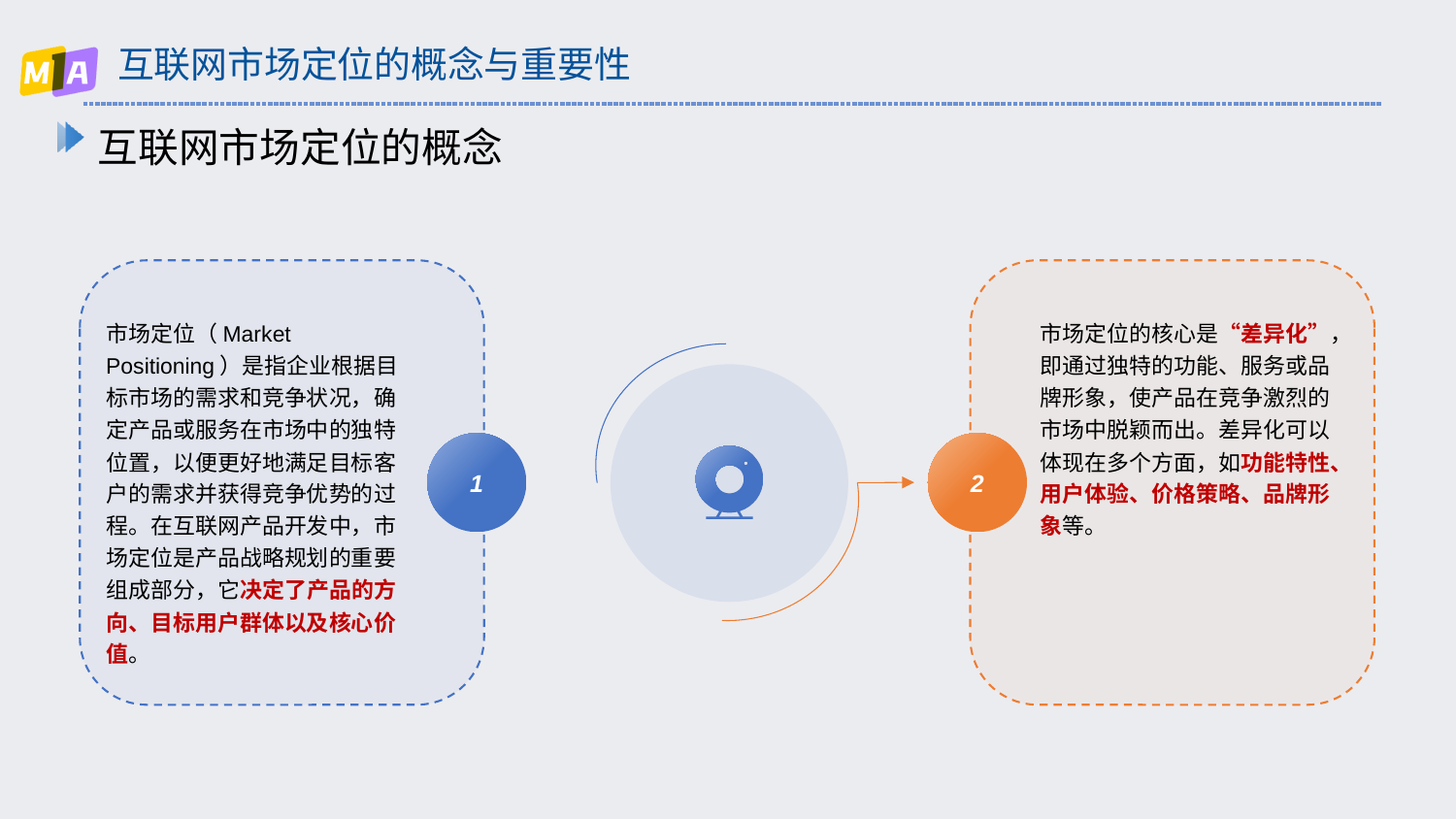

# 互联网市场定位的概念与重要性
互联网市场定位的概念

市场定位的核心是“差异化”，即通过独特的功能、服务或品牌形象，使产品在竞争激烈的市场中脱颖而出。差异化可以体现在多个方面，如功能特性、用户体验、价格策略、品牌形象等。
2
市场定位（Market Positioning）是指企业根据目标市场的需求和竞争状况，确定产品或服务在市场中的独特位置，以便更好地满足目标客户的需求并获得竞争优势的过程。在互联网产品开发中，市场定位是产品战略规划的重要组成部分，它决定了产品的方向、目标用户群体以及核心价值。
1